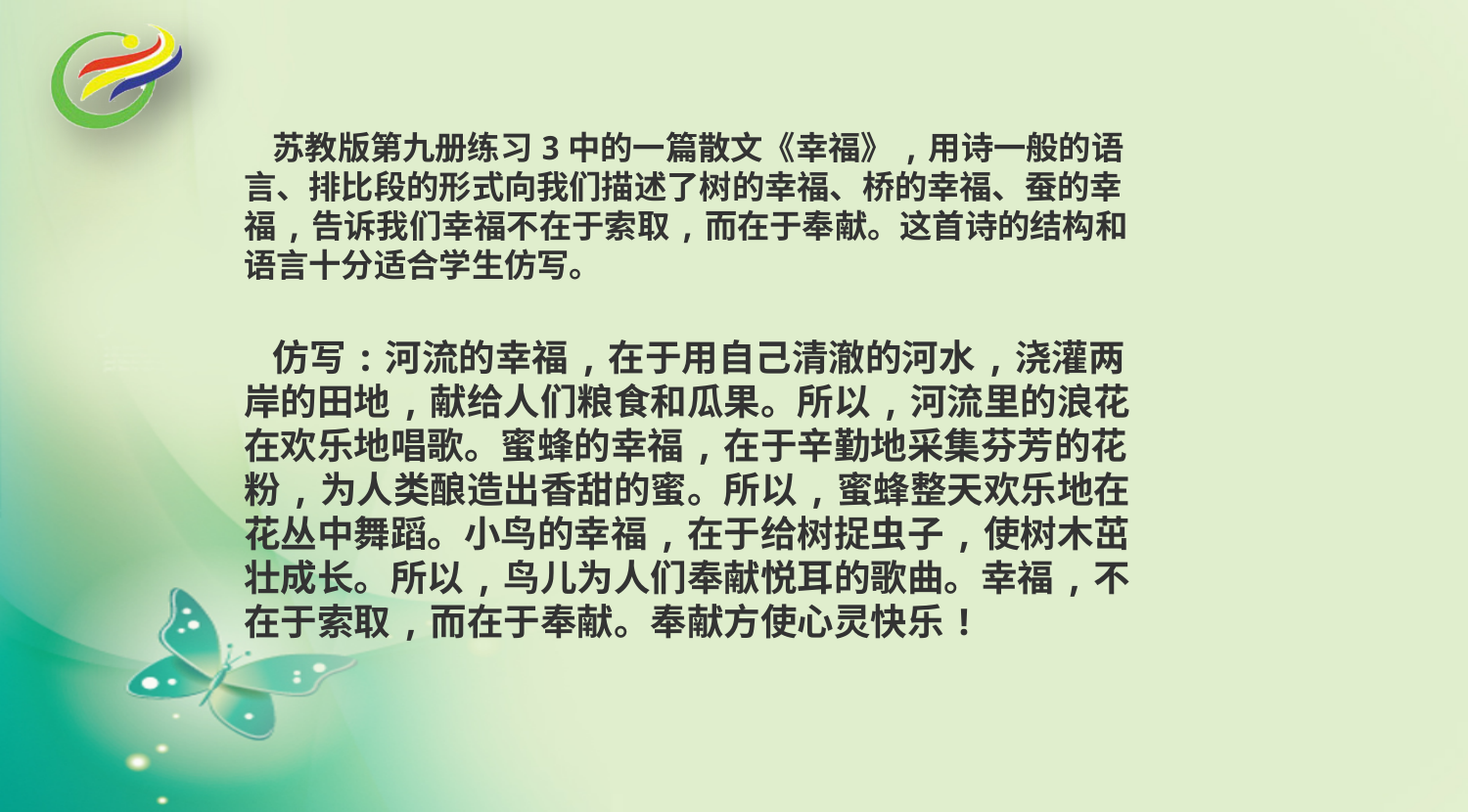

苏教版第九册练习3中的一篇散文《幸福》,用诗一般的语言、排比段的形式向我们描述了树的幸福、桥的幸福、蚕的幸福,告诉我们幸福不在于索取,而在于奉献。这首诗的结构和语言十分适合学生仿写。
　仿写:河流的幸福,在于用自己清澈的河水,浇灌两岸的田地,献给人们粮食和瓜果。所以,河流里的浪花在欢乐地唱歌。蜜蜂的幸福,在于辛勤地采集芬芳的花粉,为人类酿造出香甜的蜜。所以,蜜蜂整天欢乐地在花丛中舞蹈。小鸟的幸福,在于给树捉虫子,使树木茁壮成长。所以,鸟儿为人们奉献悦耳的歌曲。幸福,不在于索取,而在于奉献。奉献方使心灵快乐!